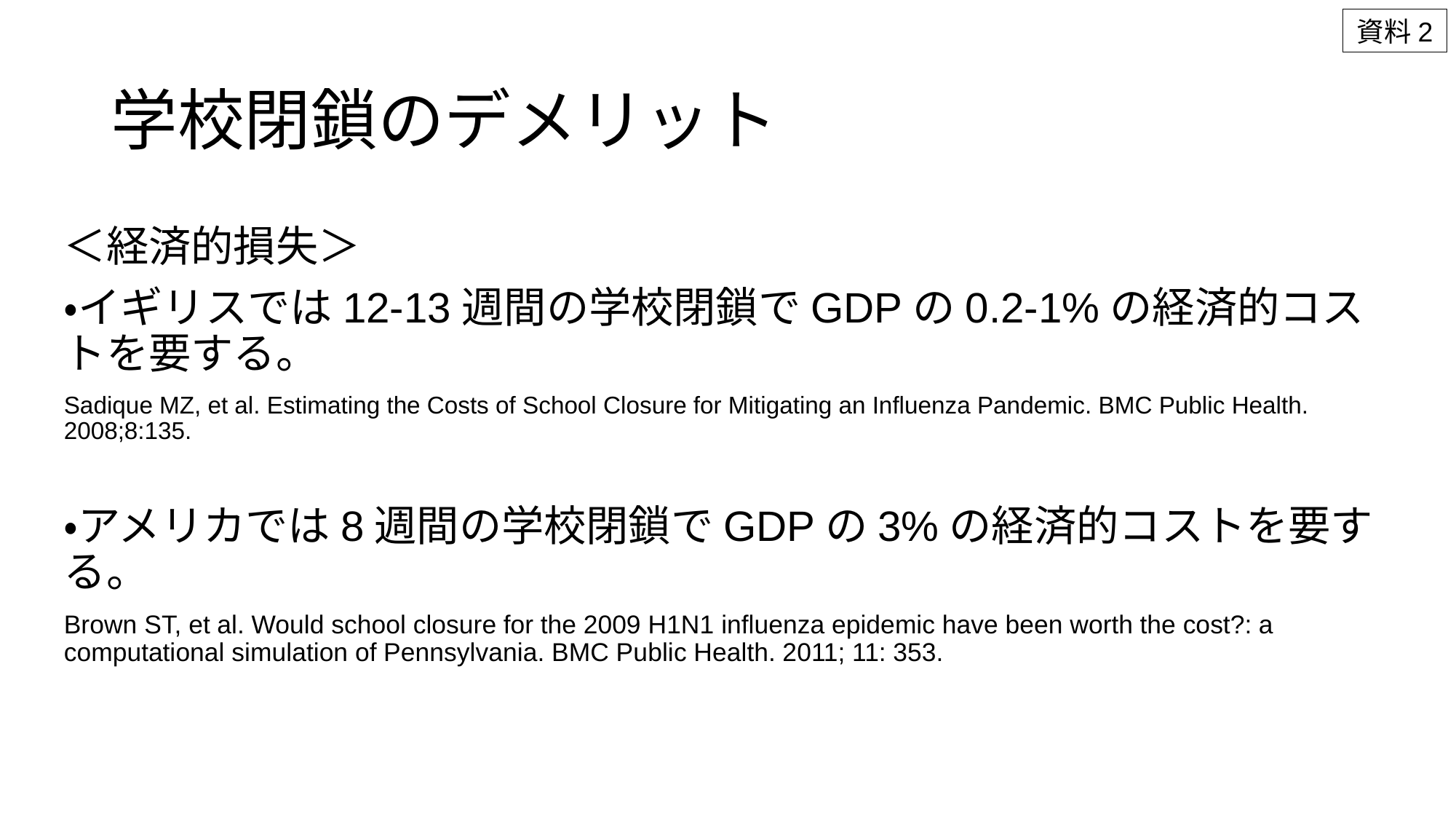

資料2
# 学校閉鎖のデメリット
＜経済的損失＞
・イギリスでは12-13週間の学校閉鎖でGDPの0.2-1%の経済的コストを要する。
Sadique MZ, et al. Estimating the Costs of School Closure for Mitigating an Influenza Pandemic. BMC Public Health. 2008;8:135.

・アメリカでは8週間の学校閉鎖でGDPの3%の経済的コストを要する。
Brown ST, et al. Would school closure for the 2009 H1N1 influenza epidemic have been worth the cost?: a computational simulation of Pennsylvania. BMC Public Health. 2011; 11: 353.